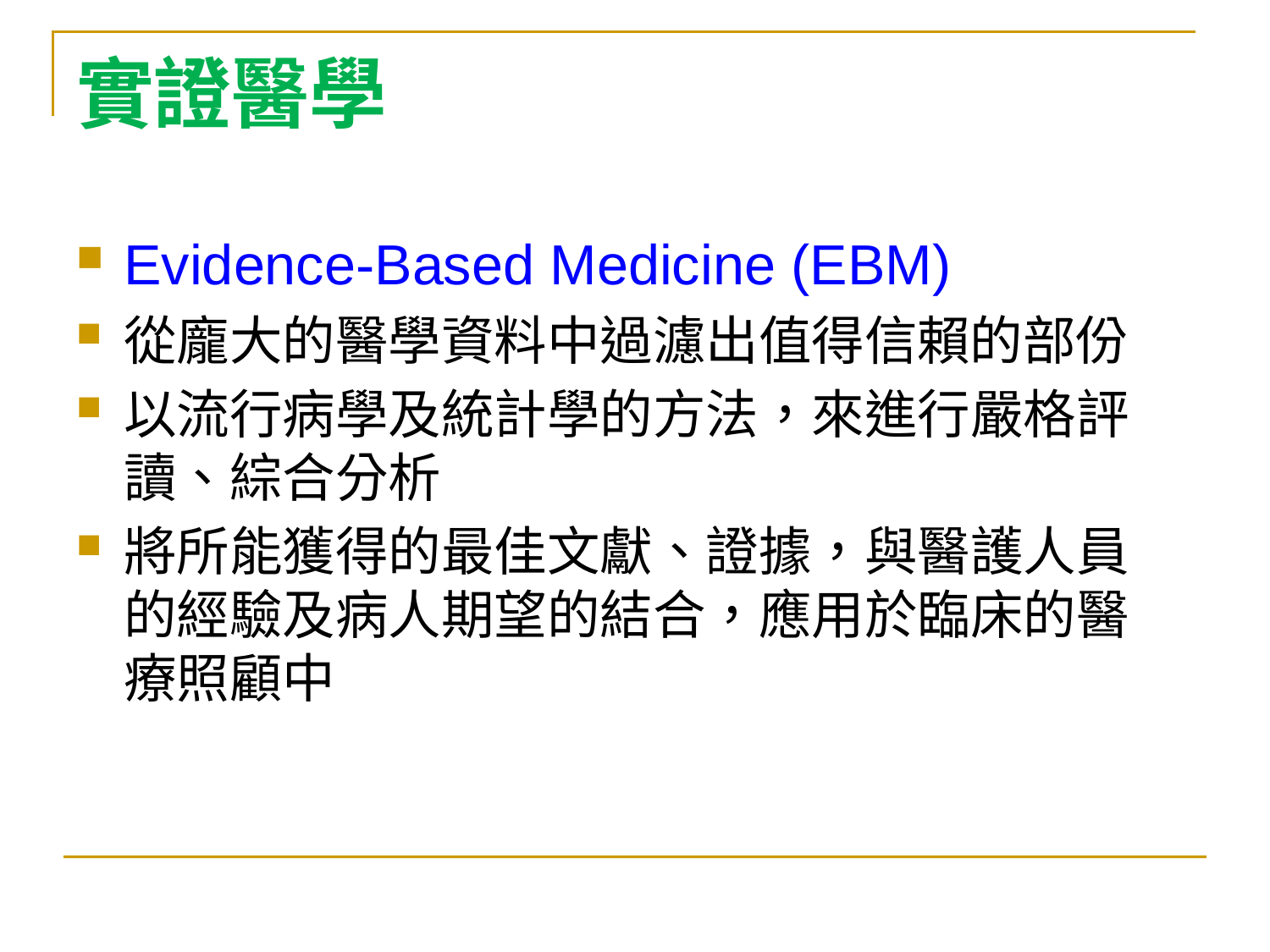

# 實證醫學
Evidence-Based Medicine (EBM)
從龐大的醫學資料中過濾出值得信賴的部份
以流行病學及統計學的方法，來進行嚴格評讀、綜合分析
將所能獲得的最佳文獻、證據，與醫護人員的經驗及病人期望的結合，應用於臨床的醫療照顧中